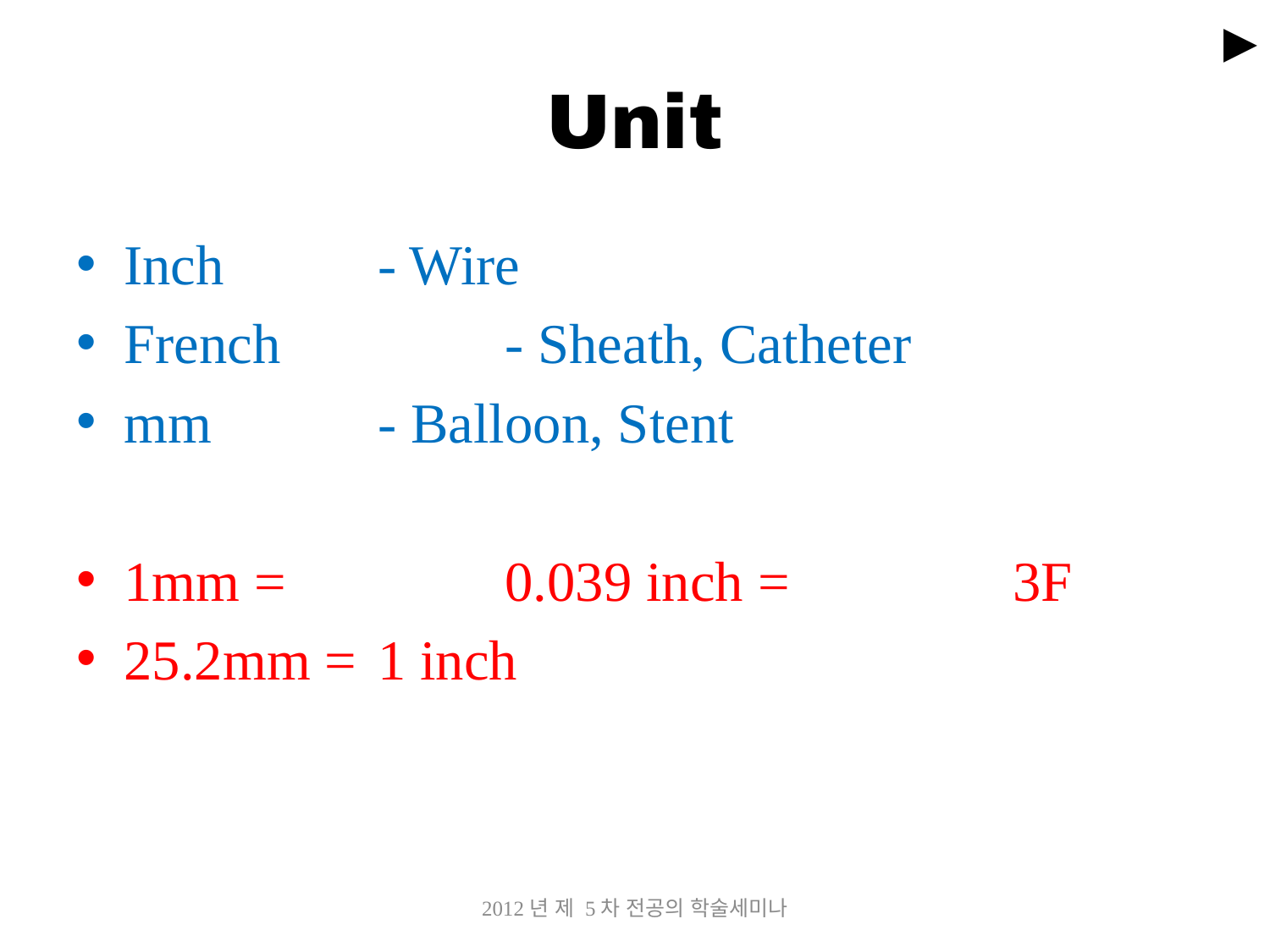

►
# Unit
Inch		- Wire
French		- Sheath, Catheter
mm		- Balloon, Stent

1mm = 		0.039 inch = 		3F
25.2mm =	1 inch
2012년 제 5차 전공의 학술세미나